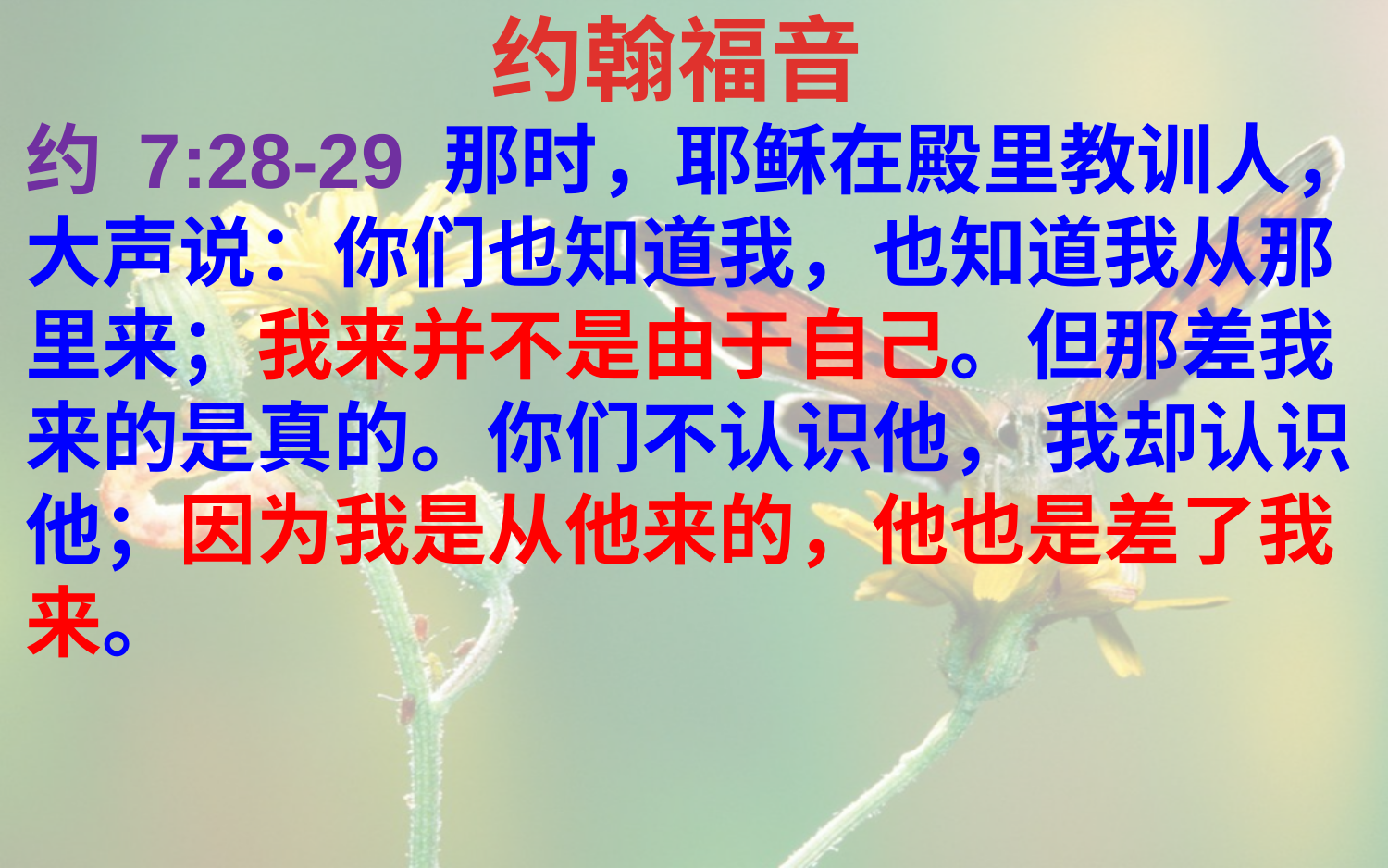

约翰福音
约 7:28-29 那时，耶稣在殿里教训人，大声说：你们也知道我，也知道我从那里来；我来并不是由于自己。但那差我来的是真的。你们不认识他， 我却认识他；因为我是从他来的，他也是差了我来。